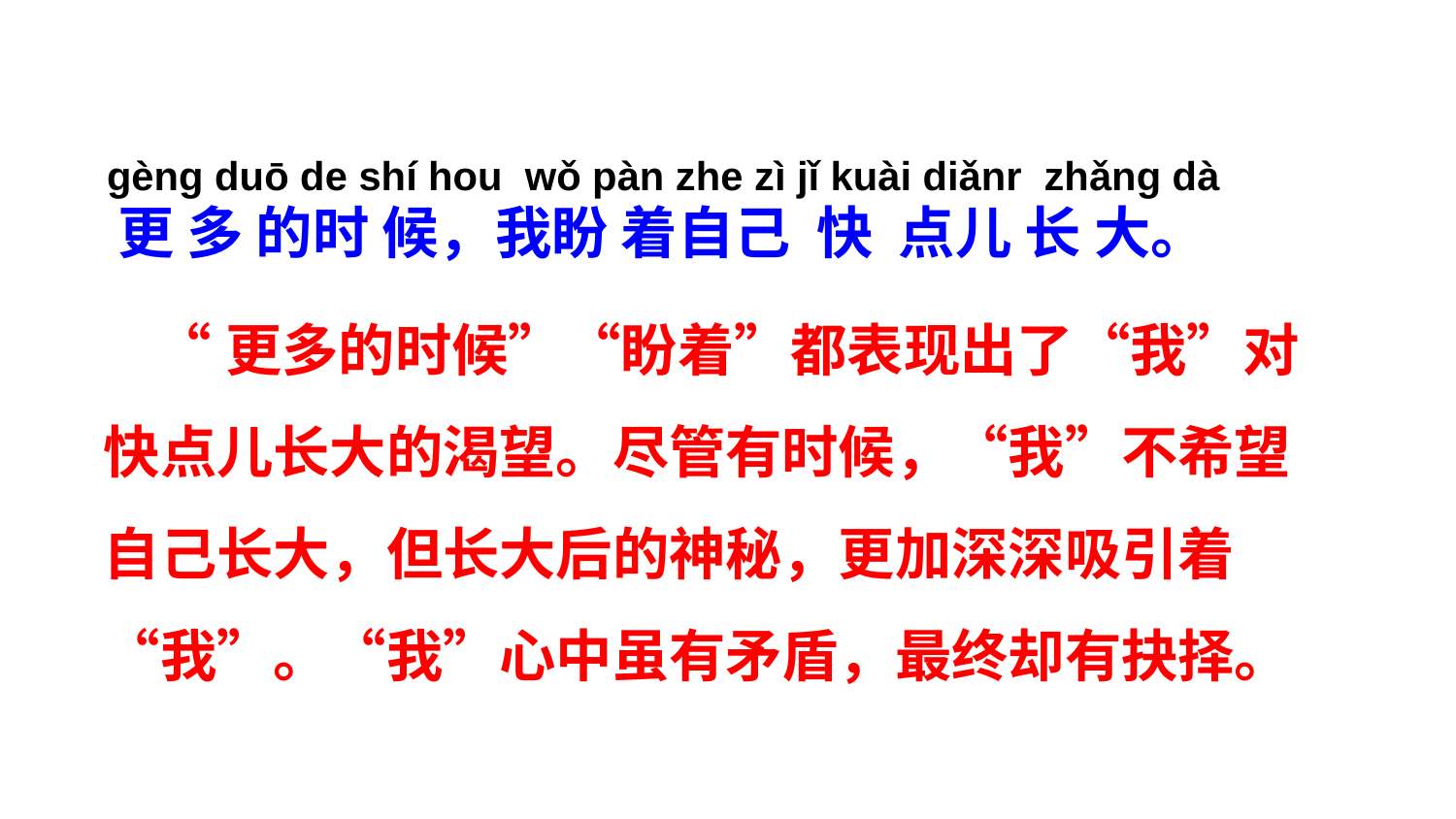

ɡènɡ duō de shí hou  wǒ pàn zhe zì jǐ kuài diǎnr  zhǎnɡ dà
更 多 的时 候，我盼 着自己  快  点儿 长 大。
    “更多的时候”“盼着”都表现出了“我”对快点儿长大的渴望。尽管有时候，“我”不希望自己长大，但长大后的神秘，更加深深吸引着“我”。“我”心中虽有矛盾，最终却有抉择。